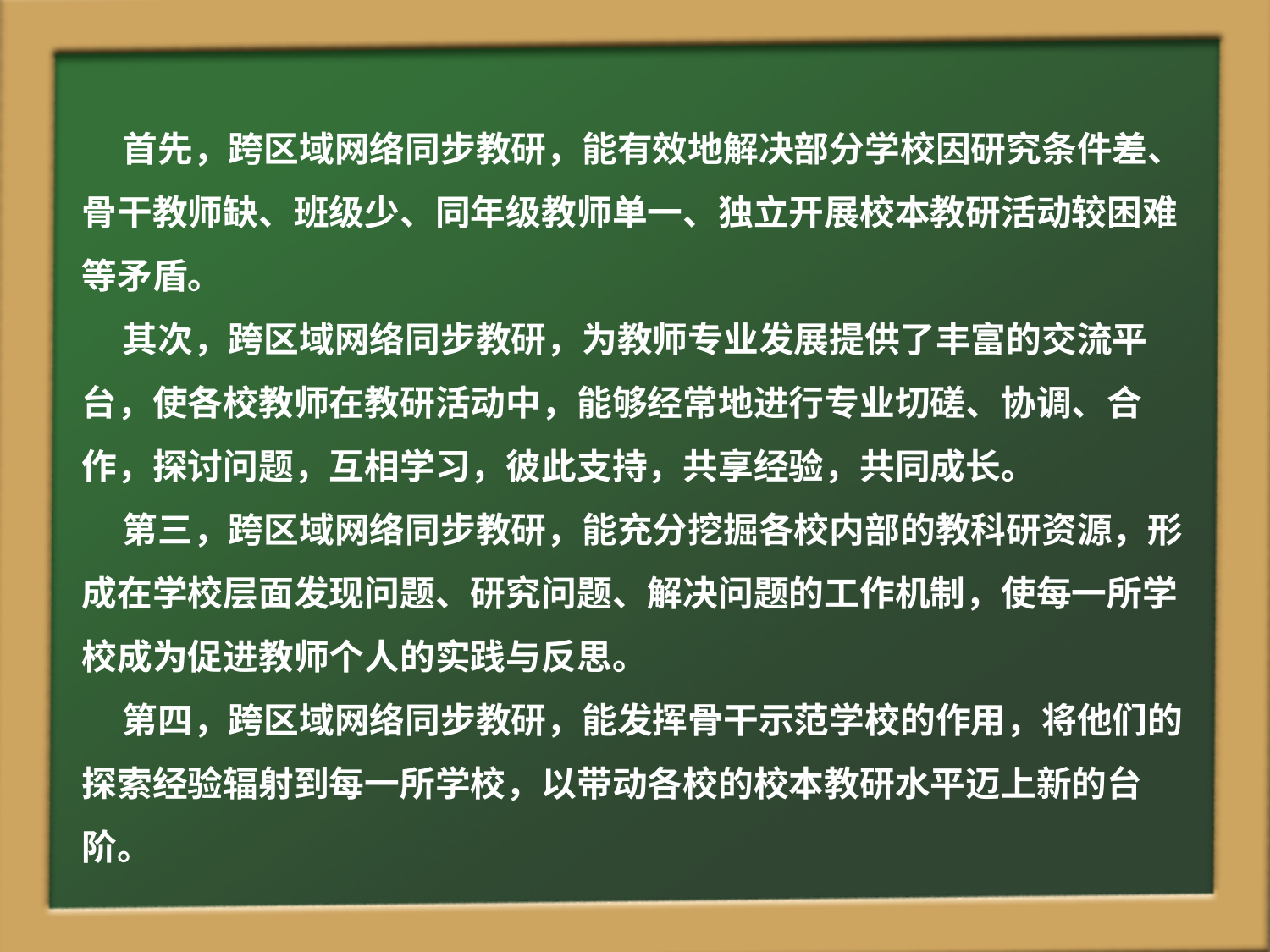

首先，跨区域网络同步教研，能有效地解决部分学校因研究条件差、骨干教师缺、班级少、同年级教师单一、独立开展校本教研活动较困难等矛盾。
    其次，跨区域网络同步教研，为教师专业发展提供了丰富的交流平台，使各校教师在教研活动中，能够经常地进行专业切磋、协调、合作，探讨问题，互相学习，彼此支持，共享经验，共同成长。
    第三，跨区域网络同步教研，能充分挖掘各校内部的教科研资源，形成在学校层面发现问题、研究问题、解决问题的工作机制，使每一所学校成为促进教师个人的实践与反思。
    第四，跨区域网络同步教研，能发挥骨干示范学校的作用，将他们的探索经验辐射到每一所学校，以带动各校的校本教研水平迈上新的台阶。